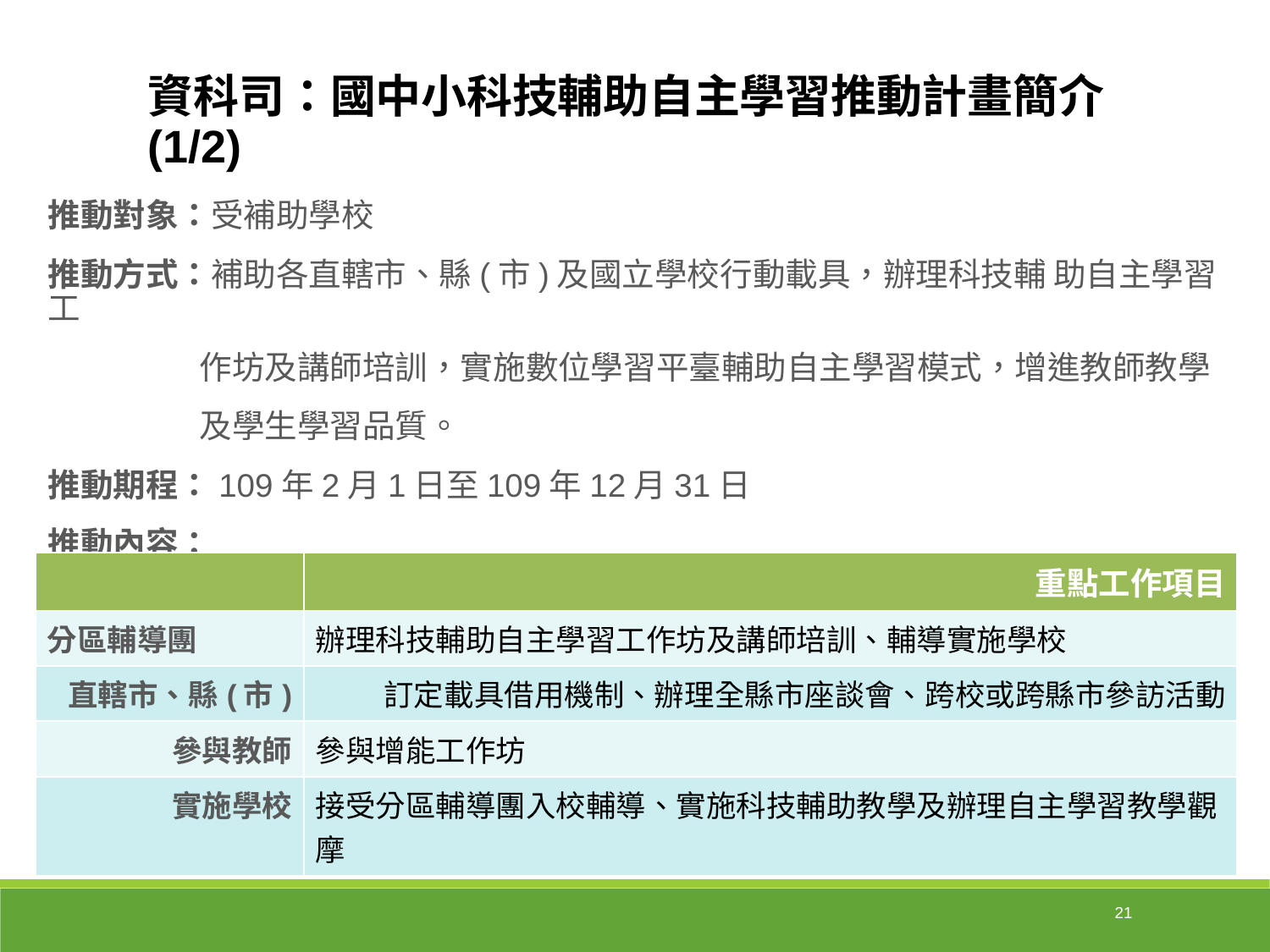

資科司：國中小科技輔助自主學習推動計畫簡介(1/2)
推動對象：受補助學校
推動方式：補助各直轄市、縣(市)及國立學校行動載具，辦理科技輔 助自主學習工
                    作坊及講師培訓，實施數位學習平臺輔助自主學習模式，增進教師教學
                    及學生學習品質。
推動期程：109年2月1日至109年12月31日
推動內容：
|  | 重點工作項目 |
| --- | --- |
| 分區輔導團 | 辦理科技輔助自主學習工作坊及講師培訓、輔導實施學校 |
| 直轄市、縣(市) | 訂定載具借用機制、辦理全縣市座談會、跨校或跨縣市參訪活動 |
| 參與教師 | 參與增能工作坊 |
| 實施學校 | 接受分區輔導團入校輔導、實施科技輔助教學及辦理自主學習教學觀摩 |
21